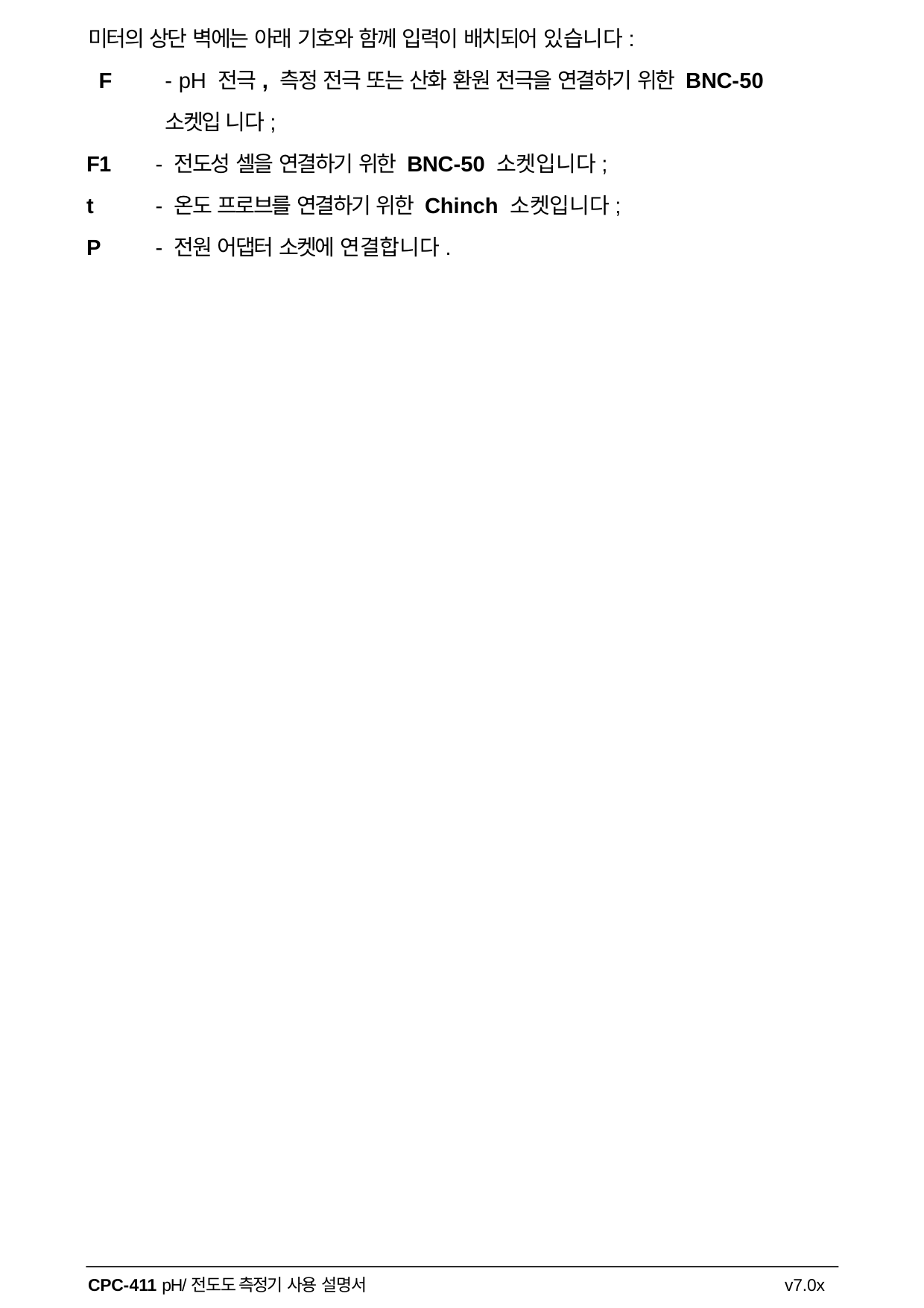

미터의 상단 벽에는 아래 기호와 함께 입력이 배치되어 있습니다:
F	- pH 전극, 측정 전극 또는 산화 환원 전극을 연결하기 위한 BNC-50 소켓입 니다;
F1	- 전도성 셀을 연결하기 위한 BNC-50 소켓입니다;
t	- 온도 프로브를 연결하기 위한 Chinch 소켓입니다;
P	- 전원 어댑터 소켓에 연결합니다.
6

CPC-411 pH/전도도 측정기 사용 설명서
v7.0x